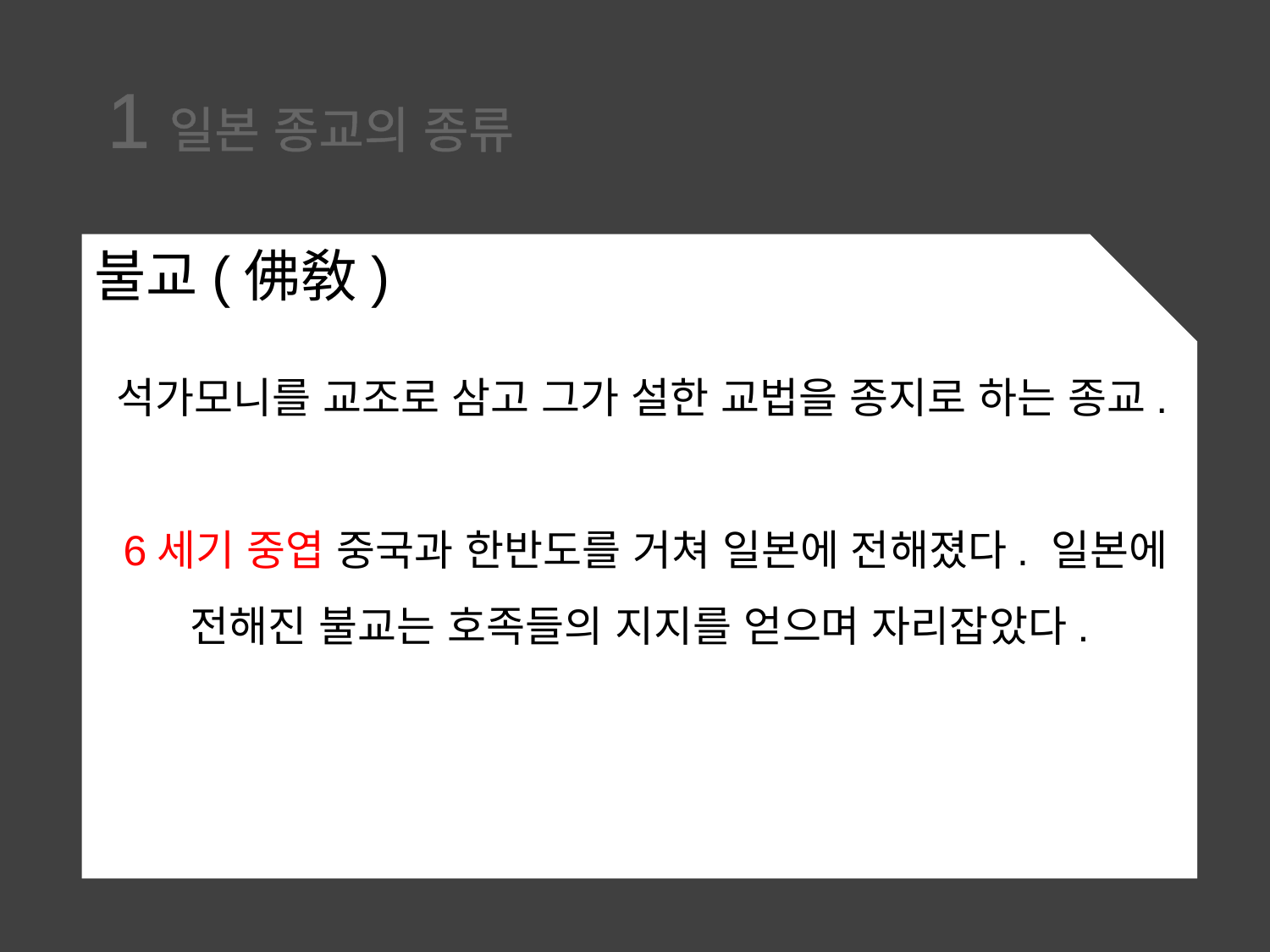

1일본 종교의 종류

불교(佛敎)

 석가모니를 교조로 삼고 그가 설한 교법을 종지로 하는 종교.

 6세기 중엽 중국과 한반도를 거쳐 일본에 전해졌다. 일본에 전해진 불교는 호족들의 지지를 얻으며 자리잡았다.